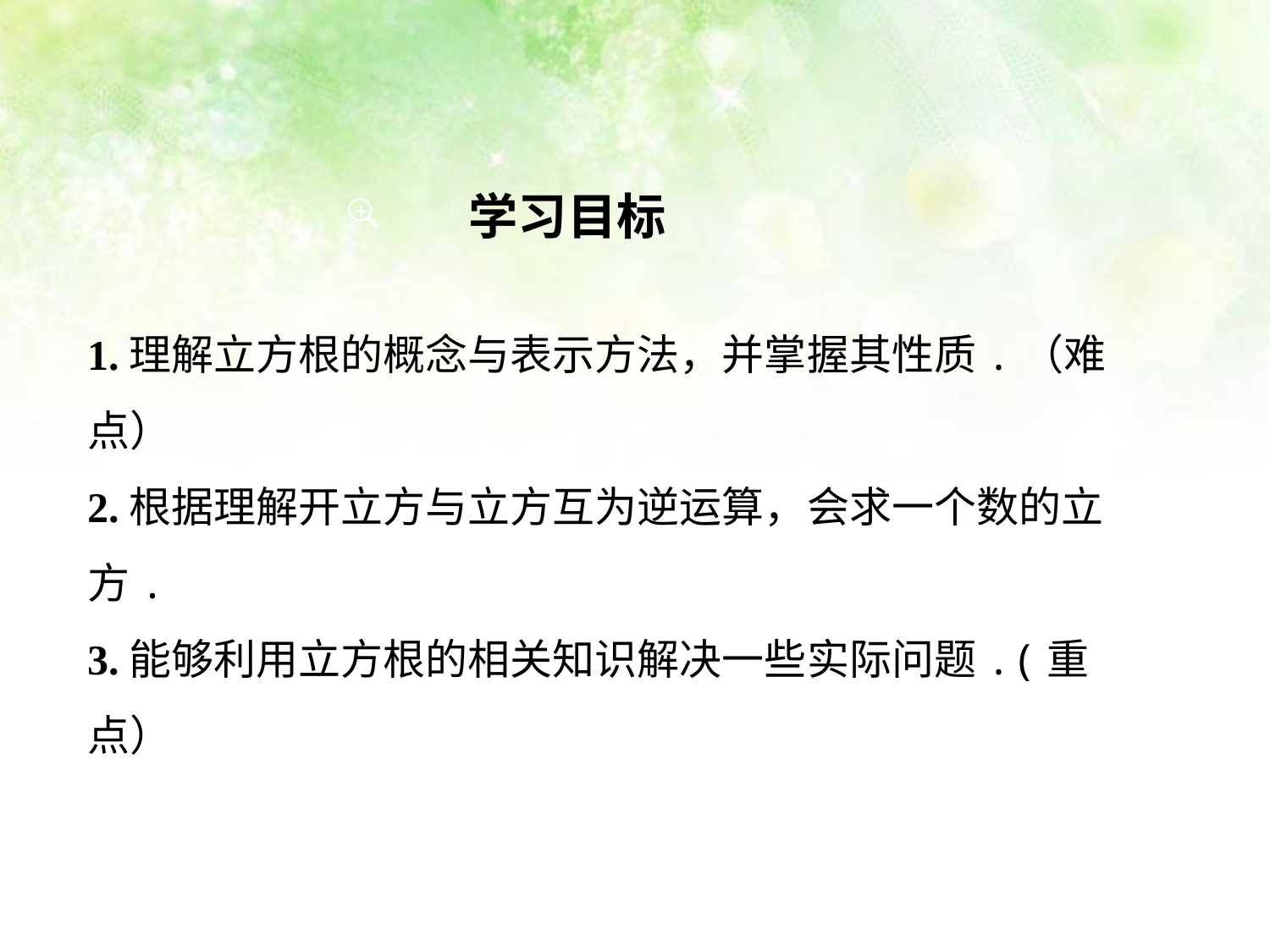

学习目标

1.理解立方根的概念与表示方法，并掌握其性质.（难点）
2.根据理解开立方与立方互为逆运算，会求一个数的立方.
3.能够利用立方根的相关知识解决一些实际问题.(重点）